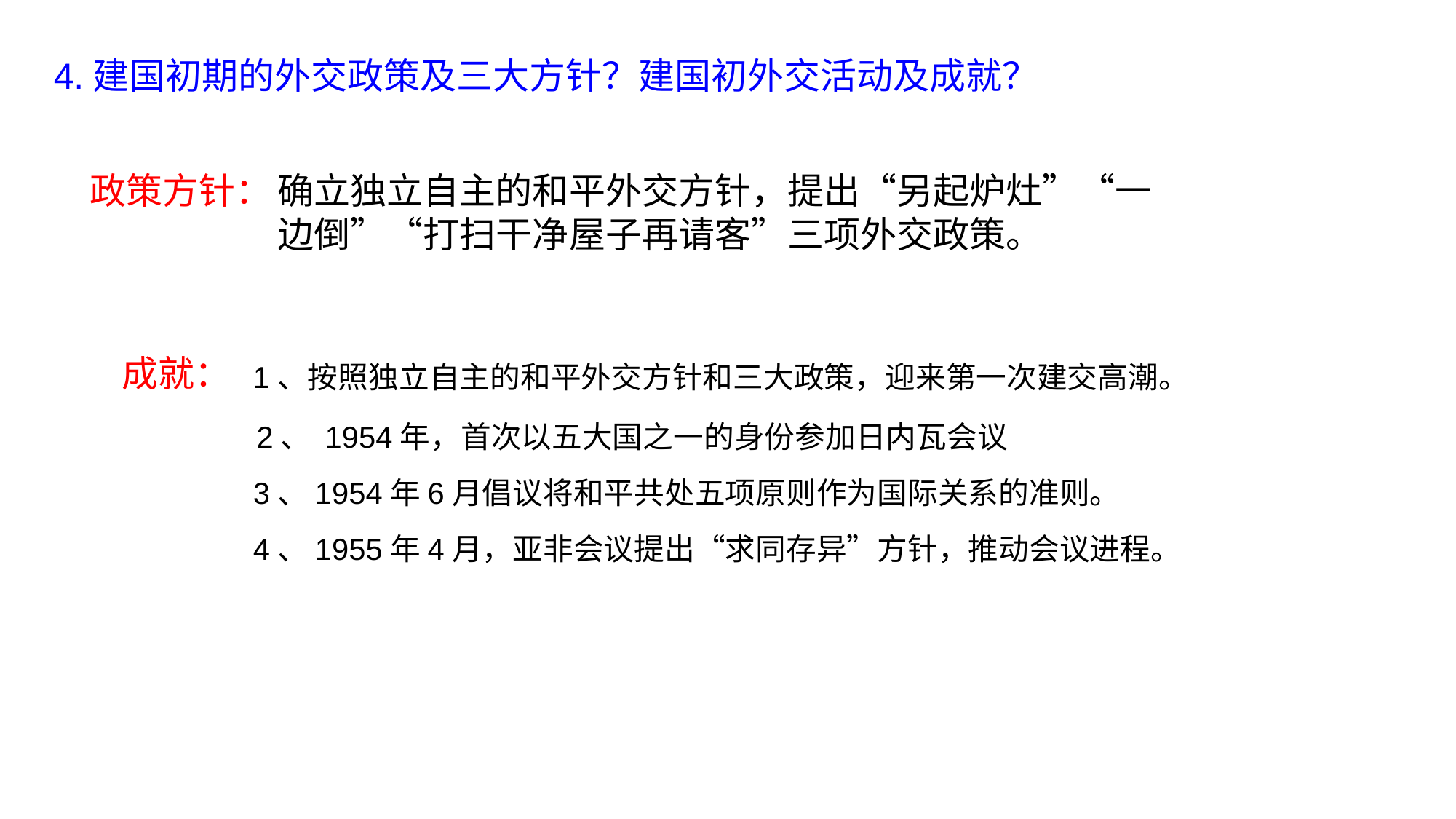

4.建国初期的外交政策及三大方针？建国初外交活动及成就？
政策方针：
确立独立自主的和平外交方针，提出“另起炉灶”“一边倒”“打扫干净屋子再请客”三项外交政策。
成就：
1、按照独立自主的和平外交方针和三大政策，迎来第一次建交高潮。
2、 1954年，首次以五大国之一的身份参加日内瓦会议
3、1954年6月倡议将和平共处五项原则作为国际关系的准则。
4、1955年4月，亚非会议提出“求同存异”方针，推动会议进程。